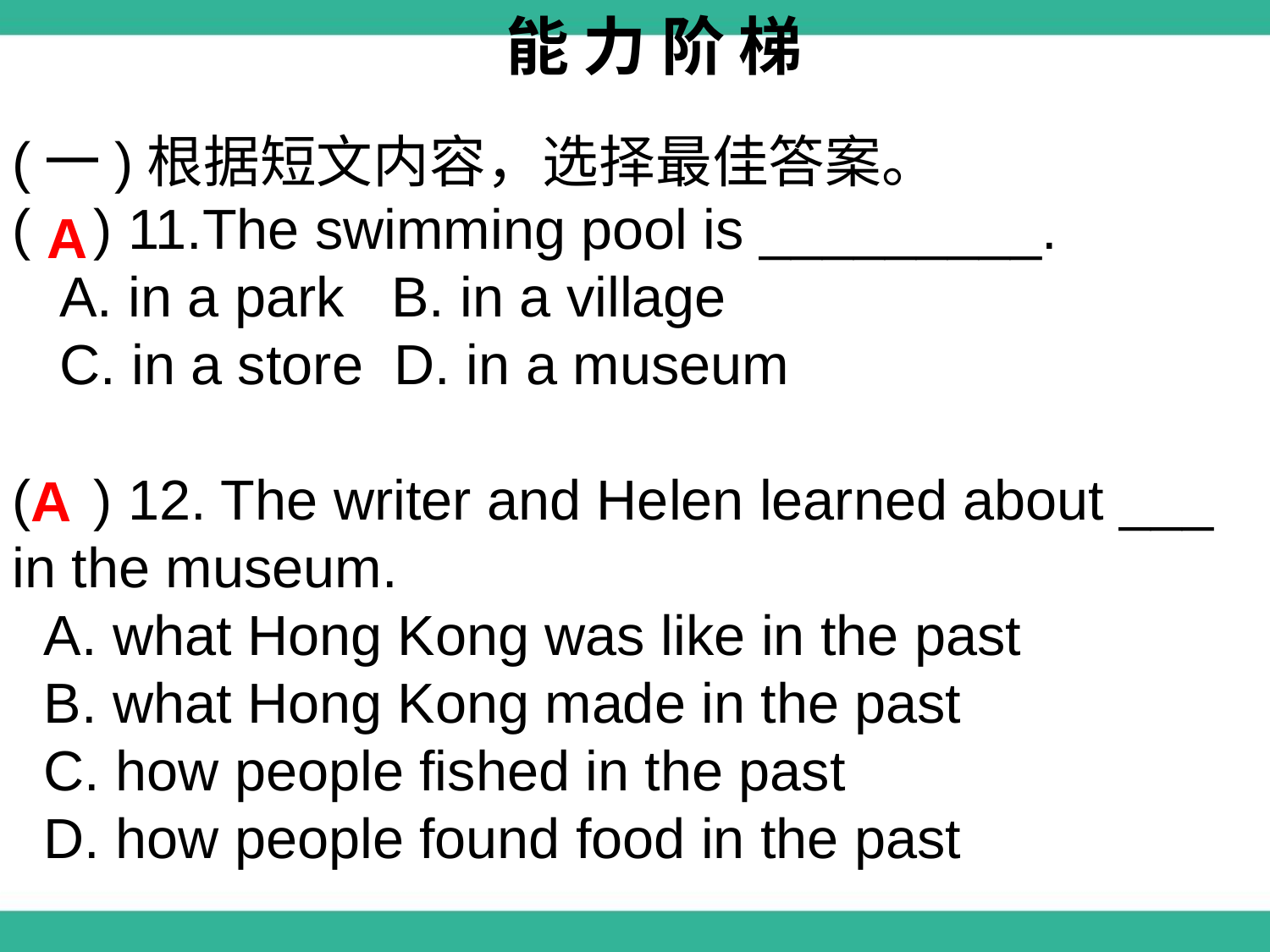

能 力 阶 梯
(一)根据短文内容，选择最佳答案。
(    ) 11.The swimming pool is _________.
   A. in a park   B. in a village
   C. in a store  D. in a museum

(    ) 12. The writer and Helen learned about ___ in the museum.
  A. what Hong Kong was like in the past
  B. what Hong Kong made in the past
  C. how people fished in the past
  D. how people found food in the past
A
A